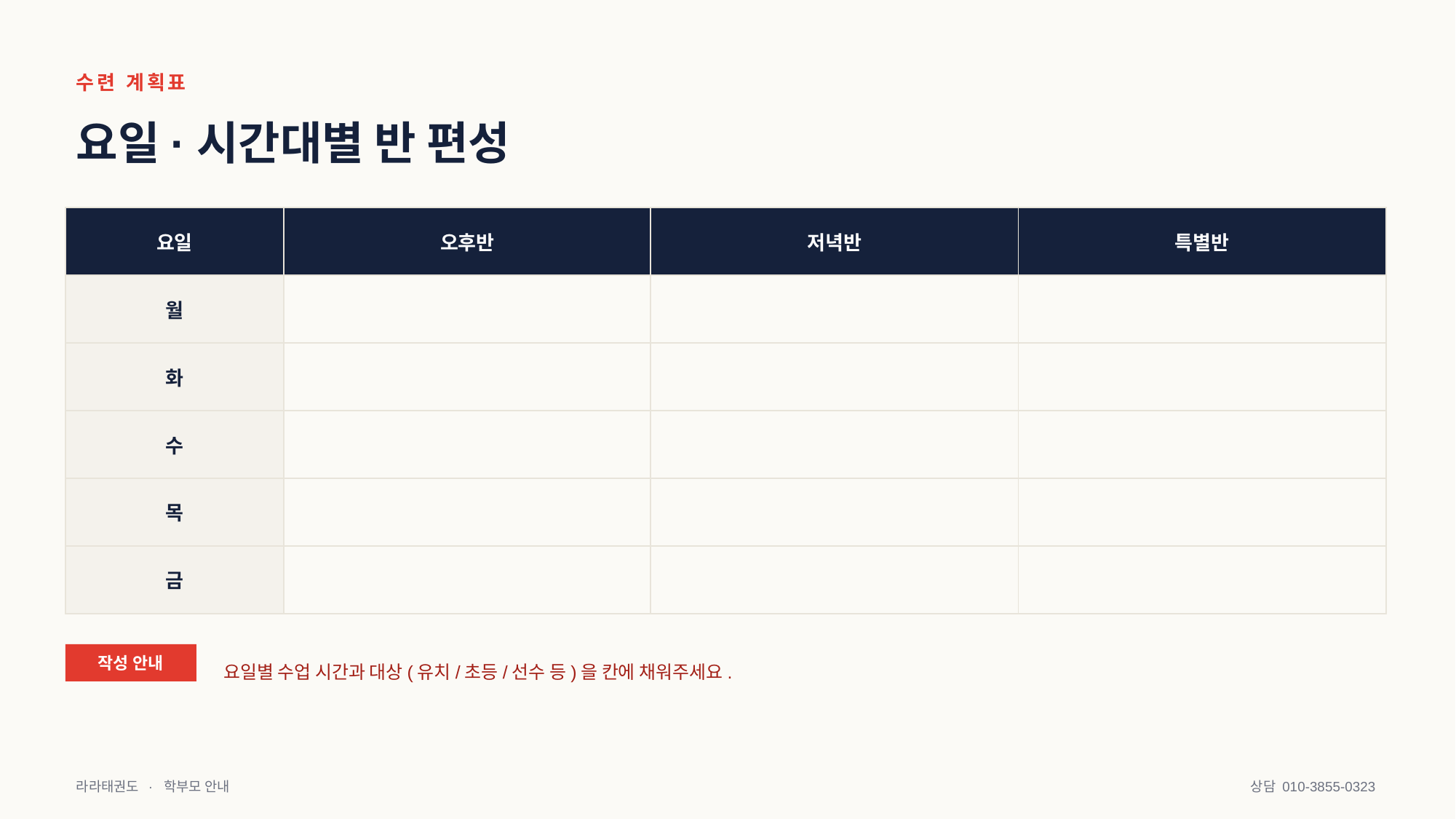

수련 계획표
요일·시간대별 반 편성
| 요일 | 오후반 | 저녁반 | 특별반 |
| --- | --- | --- | --- |
| 월 |  |  |  |
| 화 |  |  |  |
| 수 |  |  |  |
| 목 |  |  |  |
| 금 |  |  |  |
작성 안내
요일별 수업 시간과 대상(유치/초등/선수 등)을 칸에 채워주세요.
라라태권도  ·  학부모 안내
상담 010-3855-0323